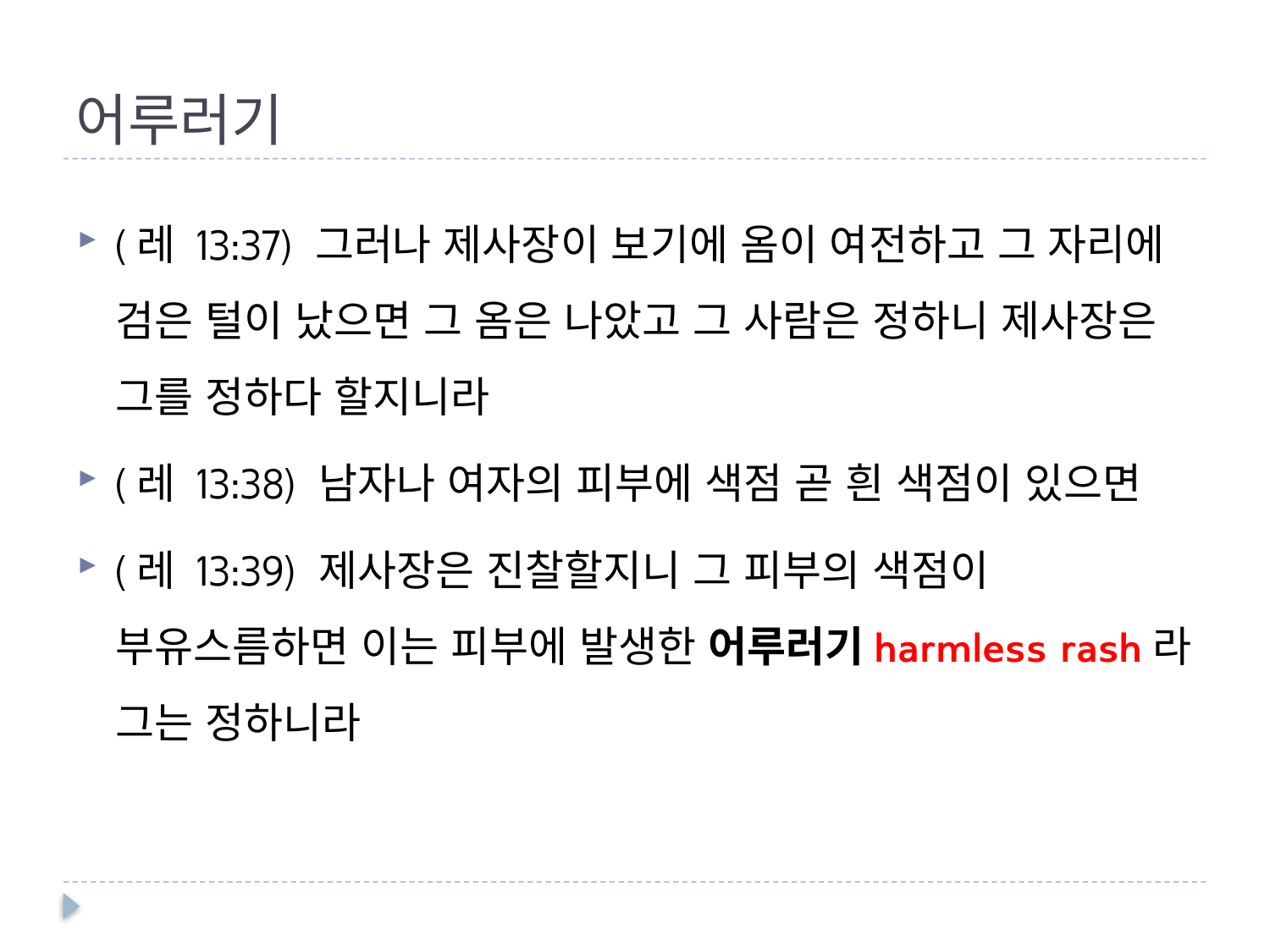

# 어루러기
(레 13:37) 그러나 제사장이 보기에 옴이 여전하고 그 자리에 검은 털이 났으면 그 옴은 나았고 그 사람은 정하니 제사장은 그를 정하다 할지니라
(레 13:38) 남자나 여자의 피부에 색점 곧 흰 색점이 있으면
(레 13:39) 제사장은 진찰할지니 그 피부의 색점이 부유스름하면 이는 피부에 발생한 어루러기harmless rash라 그는 정하니라